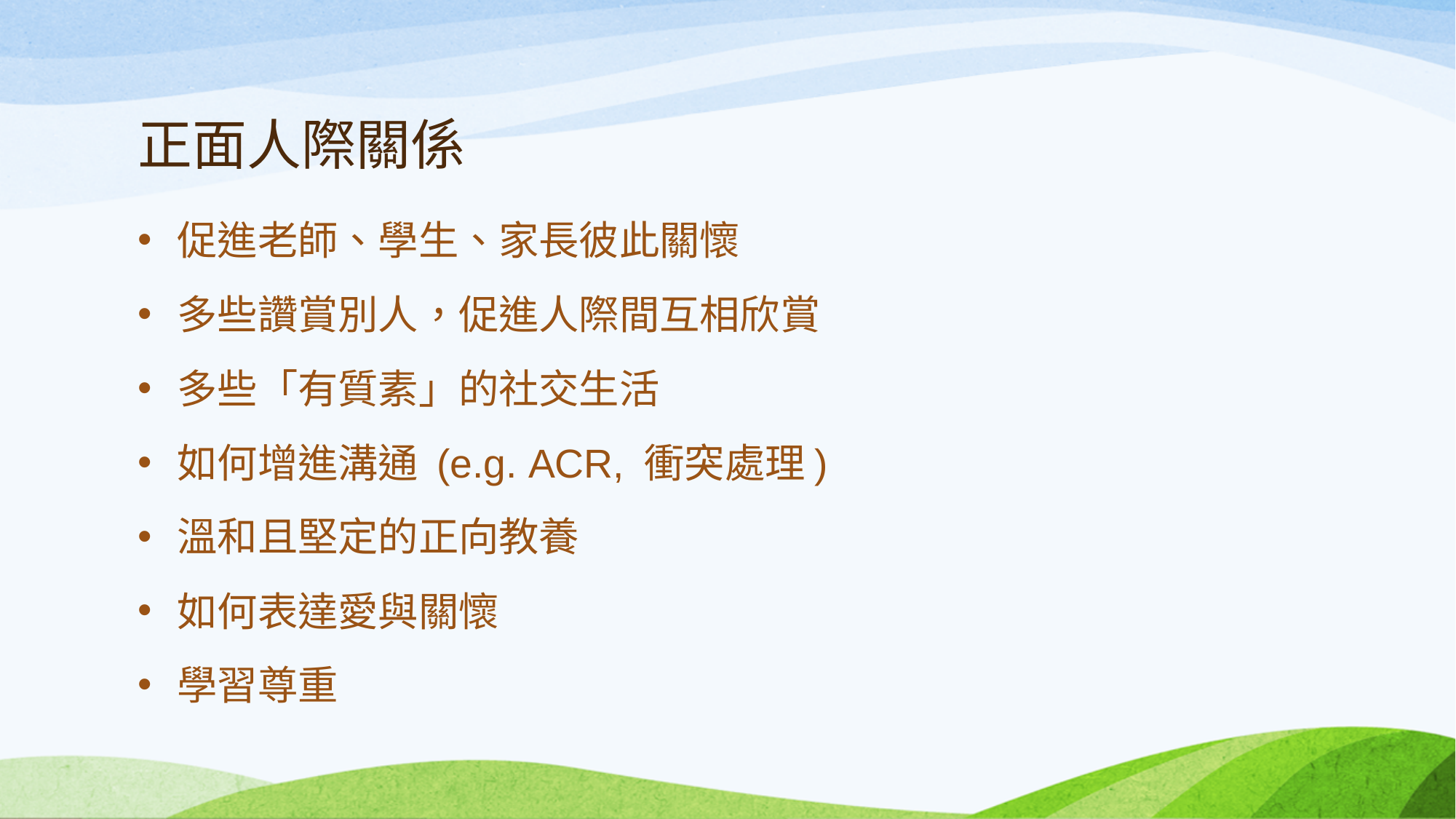

# 正面人際關係
促進老師、學生、家長彼此關懷
多些讚賞別人，促進人際間互相欣賞
多些「有質素」的社交生活
如何增進溝通 (e.g. ACR, 衝突處理)
溫和且堅定的正向教養
如何表達愛與關懷
學習尊重